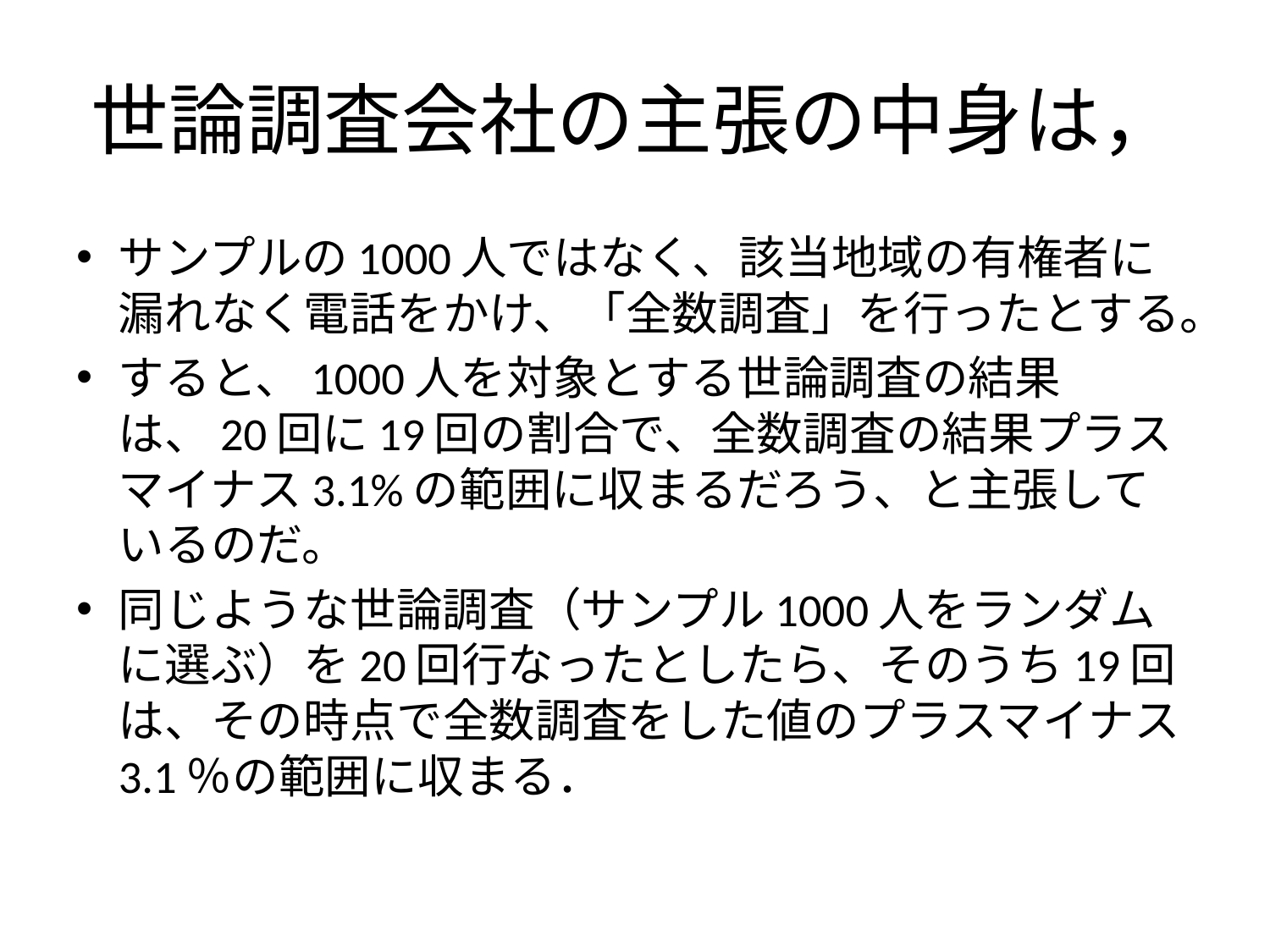

# 世論調査会社の主張の中身は，
サンプルの1000人ではなく、該当地域の有権者に漏れなく電話をかけ、「全数調査」を行ったとする。
すると、1000人を対象とする世論調査の結果は、20回に19回の割合で、全数調査の結果プラスマイナス3.1%の範囲に収まるだろう、と主張しているのだ。
同じような世論調査（サンプル1000人をランダムに選ぶ）を20回行なったとしたら、そのうち19回は、その時点で全数調査をした値のプラスマイナス3.1％の範囲に収まる．